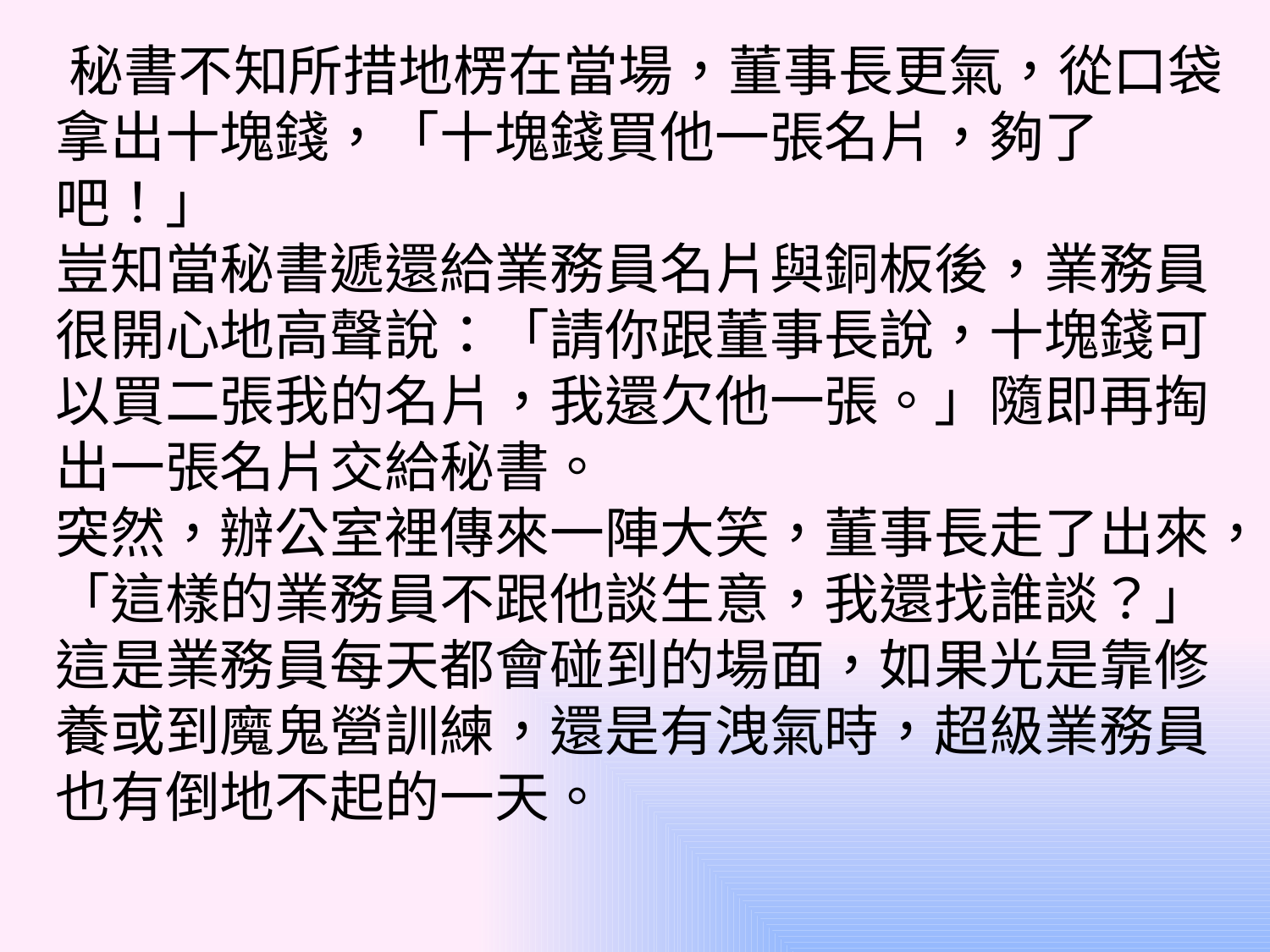

秘書不知所措地楞在當場，董事長更氣，從口袋拿出十塊錢，「十塊錢買他一張名片，夠了吧！」
豈知當秘書遞還給業務員名片與銅板後，業務員很開心地高聲說：「請你跟董事長說，十塊錢可以買二張我的名片，我還欠他一張。」隨即再掏出一張名片交給秘書。
突然，辦公室裡傳來一陣大笑，董事長走了出來，「這樣的業務員不跟他談生意，我還找誰談？」
這是業務員每天都會碰到的場面，如果光是靠修養或到魔鬼營訓練，還是有洩氣時，超級業務員也有倒地不起的一天。